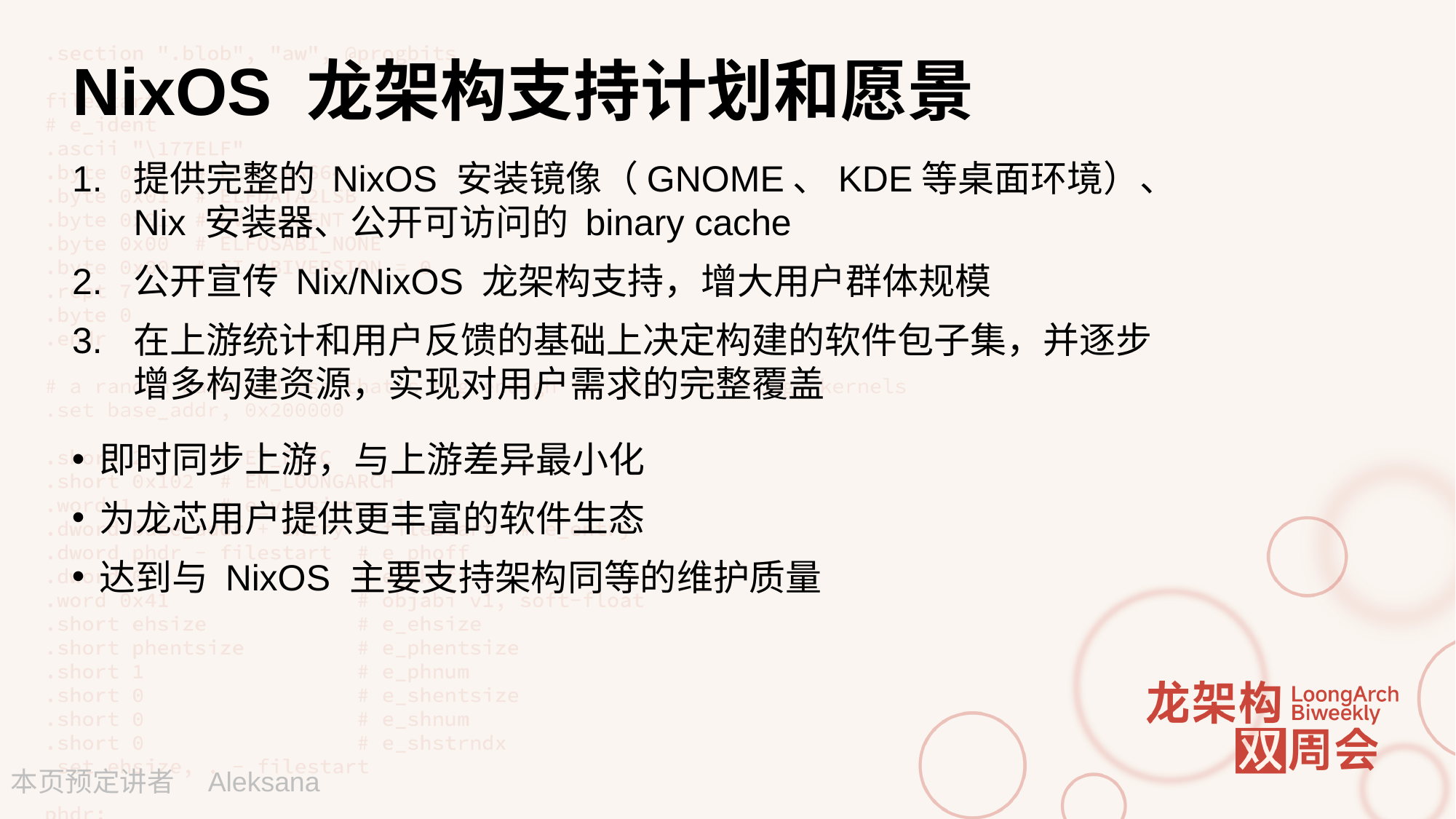

# NixOS 龙架构支持计划和愿景
提供完整的 NixOS 安装镜像（GNOME、KDE等桌面环境）、Nix 安装器、公开可访问的 binary cache
公开宣传 Nix/NixOS 龙架构支持，增大用户群体规模
在上游统计和用户反馈的基础上决定构建的软件包子集，并逐步增多构建资源，实现对用户需求的完整覆盖
即时同步上游，与上游差异最小化
为龙芯用户提供更丰富的软件生态
达到与 NixOS 主要支持架构同等的维护质量
Aleksana